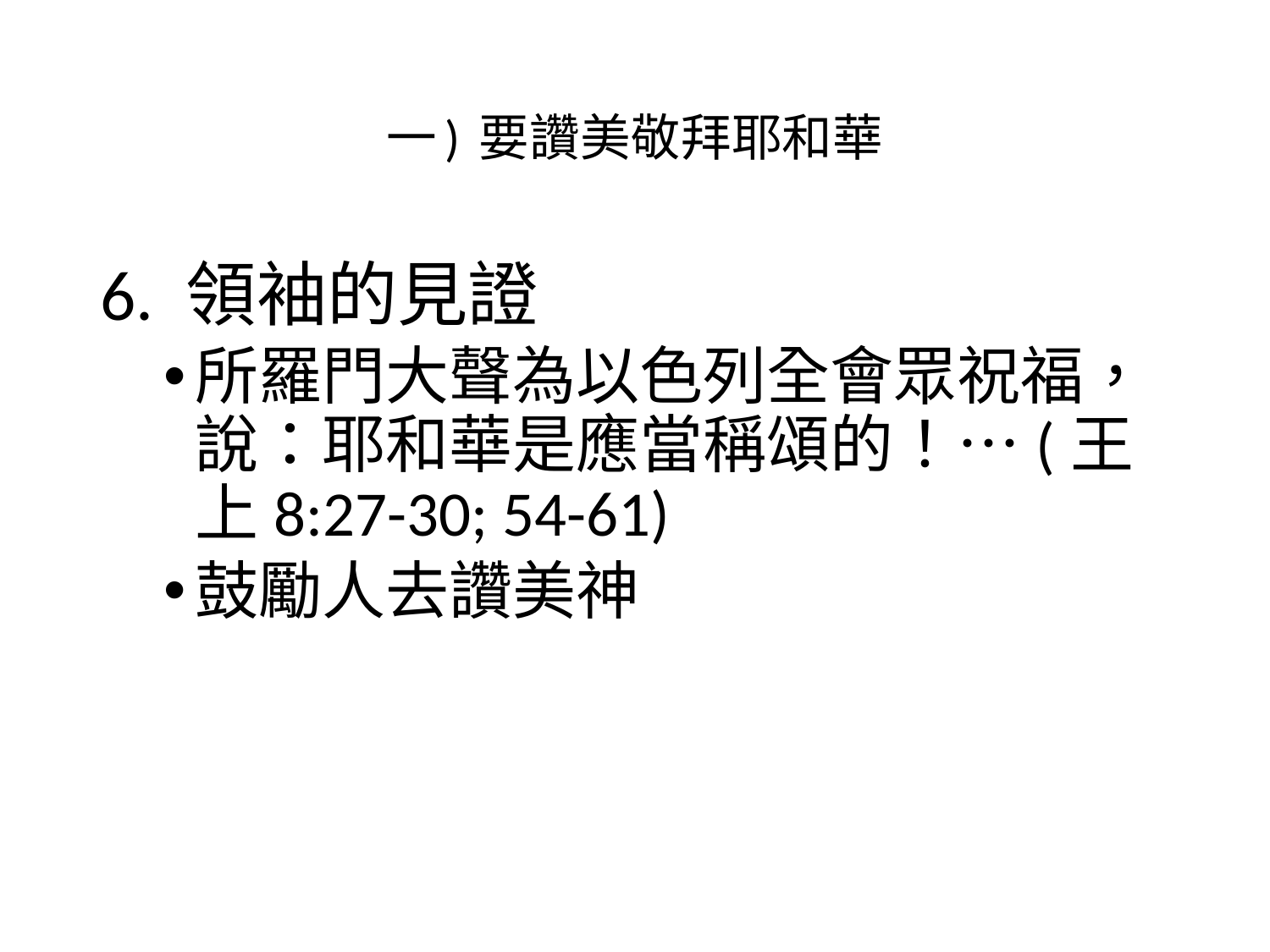

# 一) 要讚美敬拜耶和華
6. 領袖的見證
所羅門大聲為以色列全會眾祝福，說：耶和華是應當稱頌的！…(王上8:27-30; 54-61)
鼓勵人去讚美神